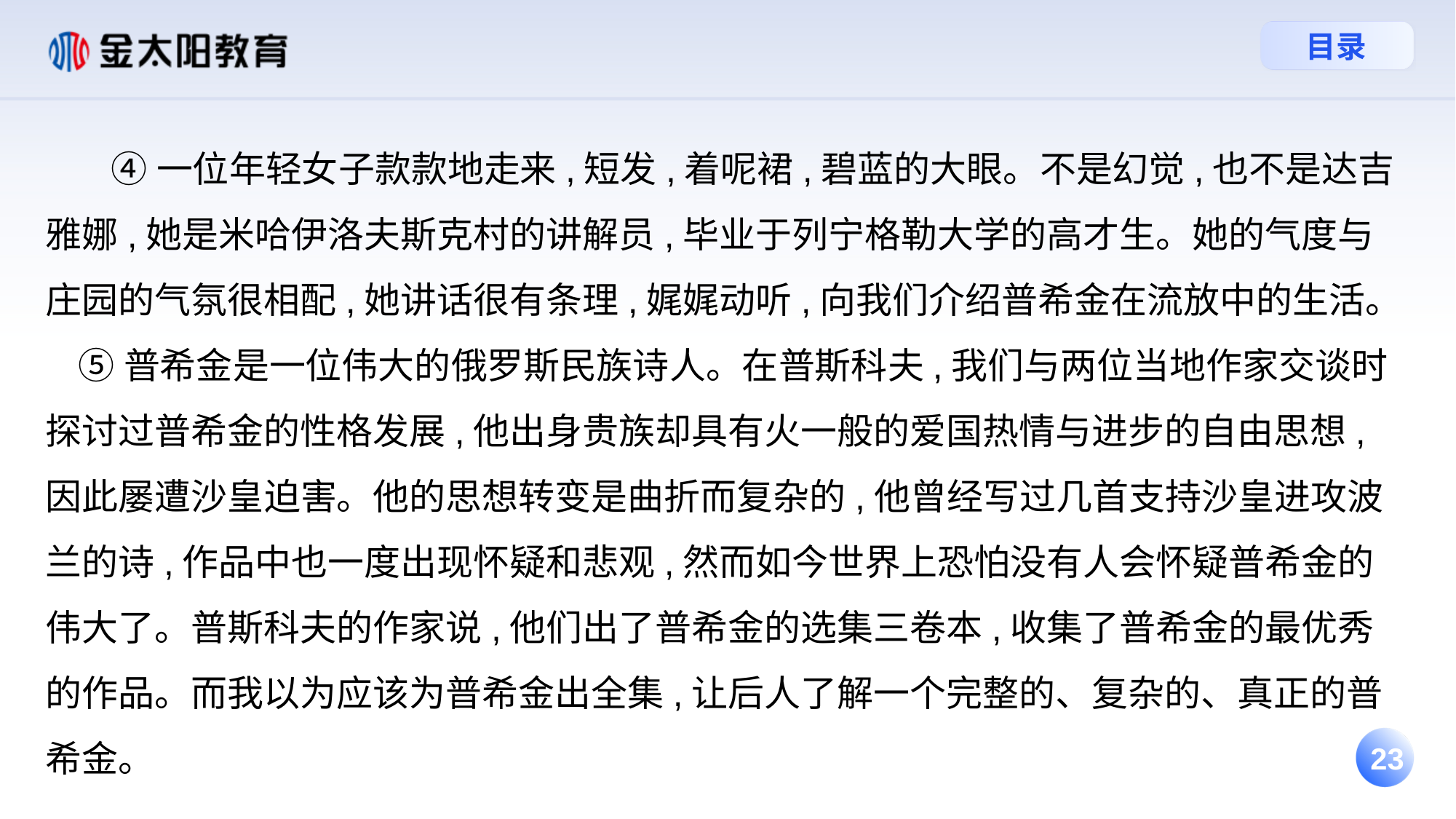

④一位年轻女子款款地走来,短发,着呢裙,碧蓝的大眼。不是幻觉,也不是达吉雅娜,她是米哈伊洛夫斯克村的讲解员,毕业于列宁格勒大学的高才生。她的气度与庄园的气氛很相配,她讲话很有条理,娓娓动听,向我们介绍普希金在流放中的生活。
    ⑤普希金是一位伟大的俄罗斯民族诗人。在普斯科夫,我们与两位当地作家交谈时探讨过普希金的性格发展,他出身贵族却具有火一般的爱国热情与进步的自由思想,因此屡遭沙皇迫害。他的思想转变是曲折而复杂的,他曾经写过几首支持沙皇进攻波兰的诗,作品中也一度出现怀疑和悲观,然而如今世界上恐怕没有人会怀疑普希金的伟大了。普斯科夫的作家说,他们出了普希金的选集三卷本,收集了普希金的最优秀的作品。而我以为应该为普希金出全集,让后人了解一个完整的、复杂的、真正的普希金。